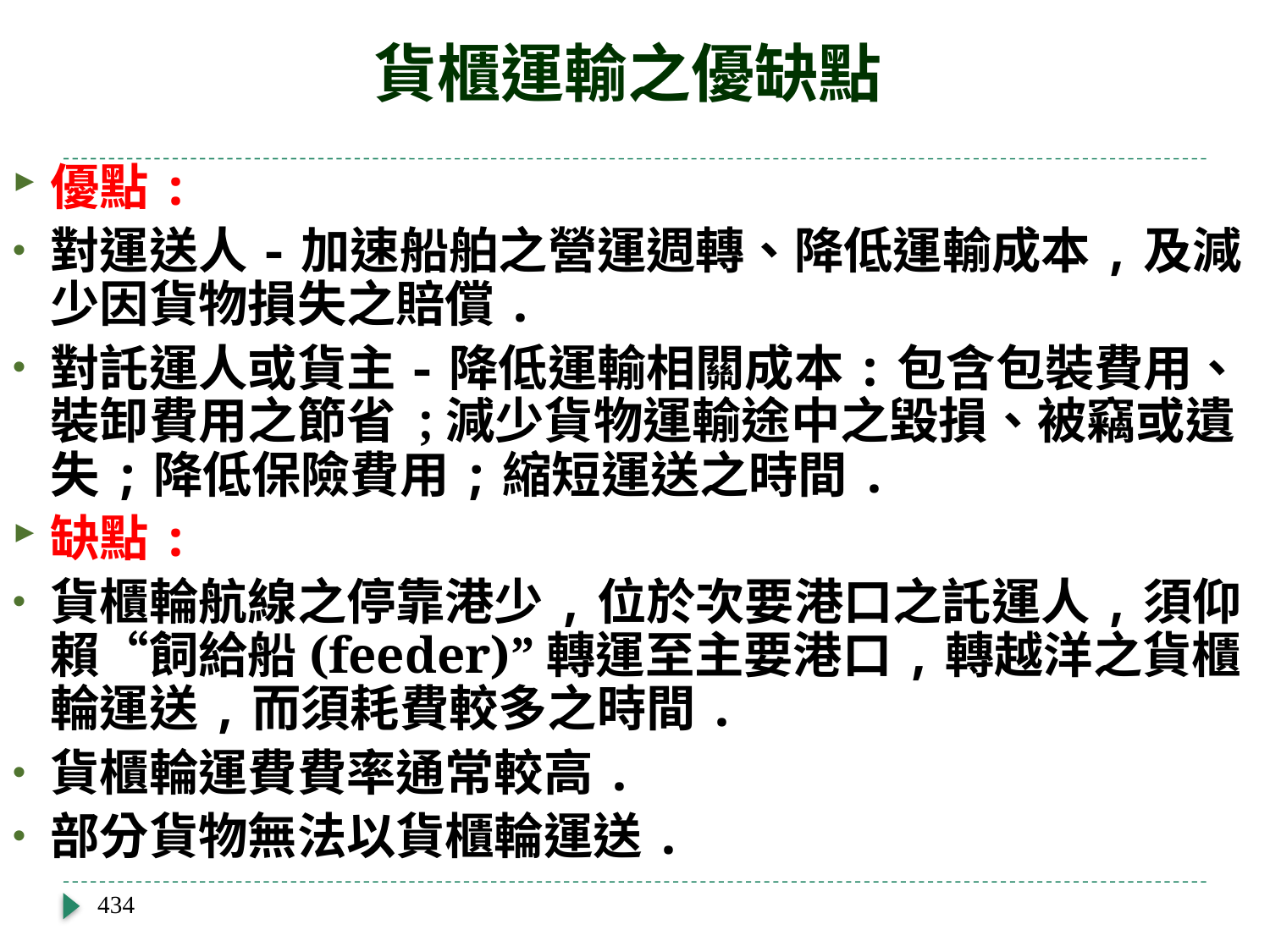

# 貨櫃運輸之優缺點
優點:
對運送人-加速船舶之營運週轉、降低運輸成本,及減少因貨物損失之賠償.
對託運人或貨主-降低運輸相關成本:包含包裝費用、裝卸費用之節省 ;減少貨物運輸途中之毀損、被竊或遺失;降低保險費用;縮短運送之時間.
缺點:
貨櫃輪航線之停靠港少,位於次要港口之託運人,須仰賴“飼給船(feeder)”轉運至主要港口,轉越洋之貨櫃輪運送,而須耗費較多之時間.
貨櫃輪運費費率通常較高.
部分貨物無法以貨櫃輪運送.
434